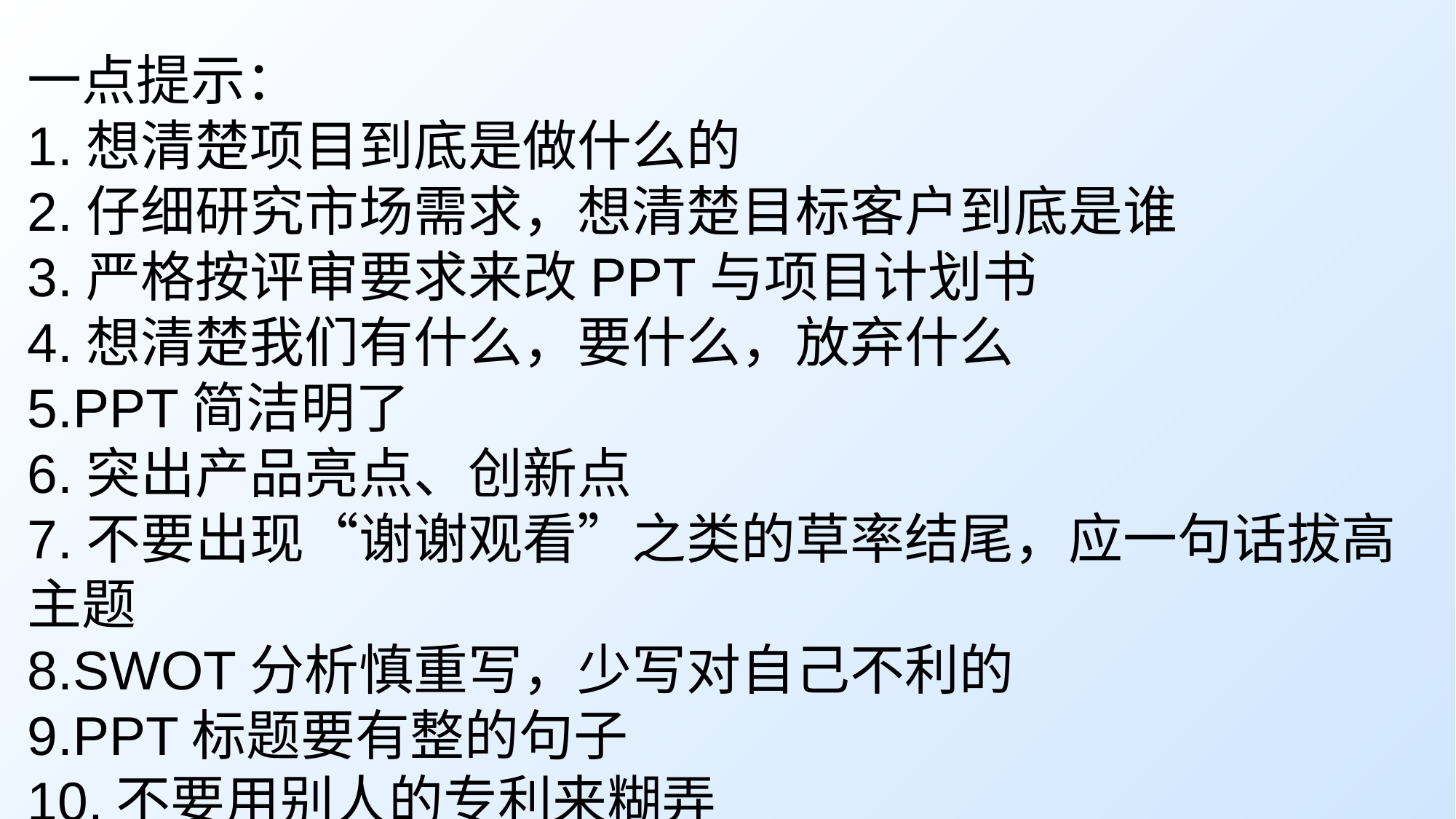

一点提示：
1.想清楚项目到底是做什么的
2.仔细研究市场需求，想清楚目标客户到底是谁
3.严格按评审要求来改PPT与项目计划书
4.想清楚我们有什么，要什么，放弃什么
5.PPT简洁明了
6.突出产品亮点、创新点
7.不要出现“谢谢观看”之类的草率结尾，应一句话拔高主题
8.SWOT分析慎重写，少写对自己不利的
9.PPT标题要有整的句子
10.不要用别人的专利来糊弄